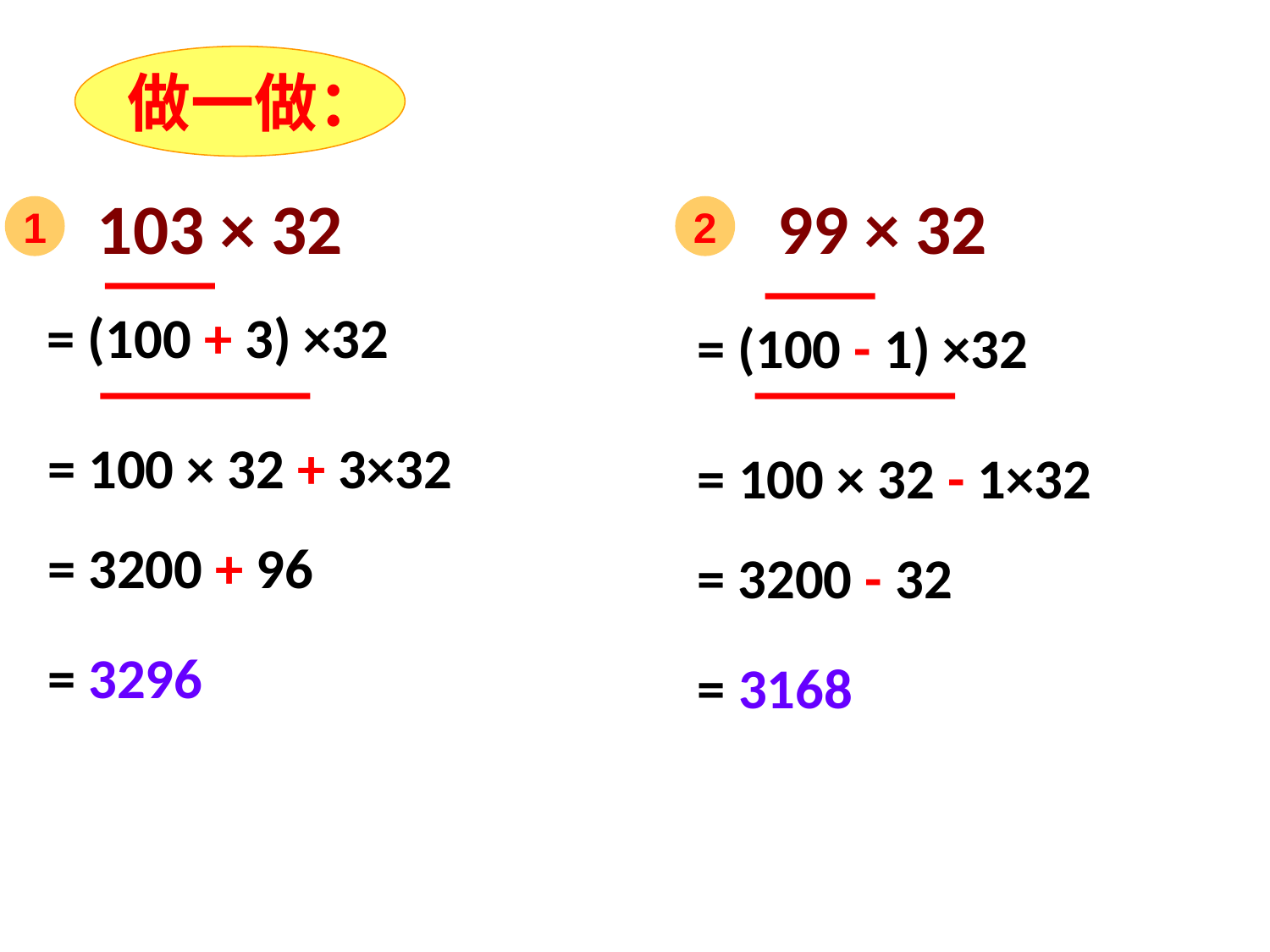

做一做：
1
103 × 32
2
99 × 32

= (100 + 3) ×32
= (100 - 1) ×32

= 100 × 32 + 3×32
= 100 × 32 - 1×32
= 3200 + 96
= 3200 - 32
= 3296
= 3168